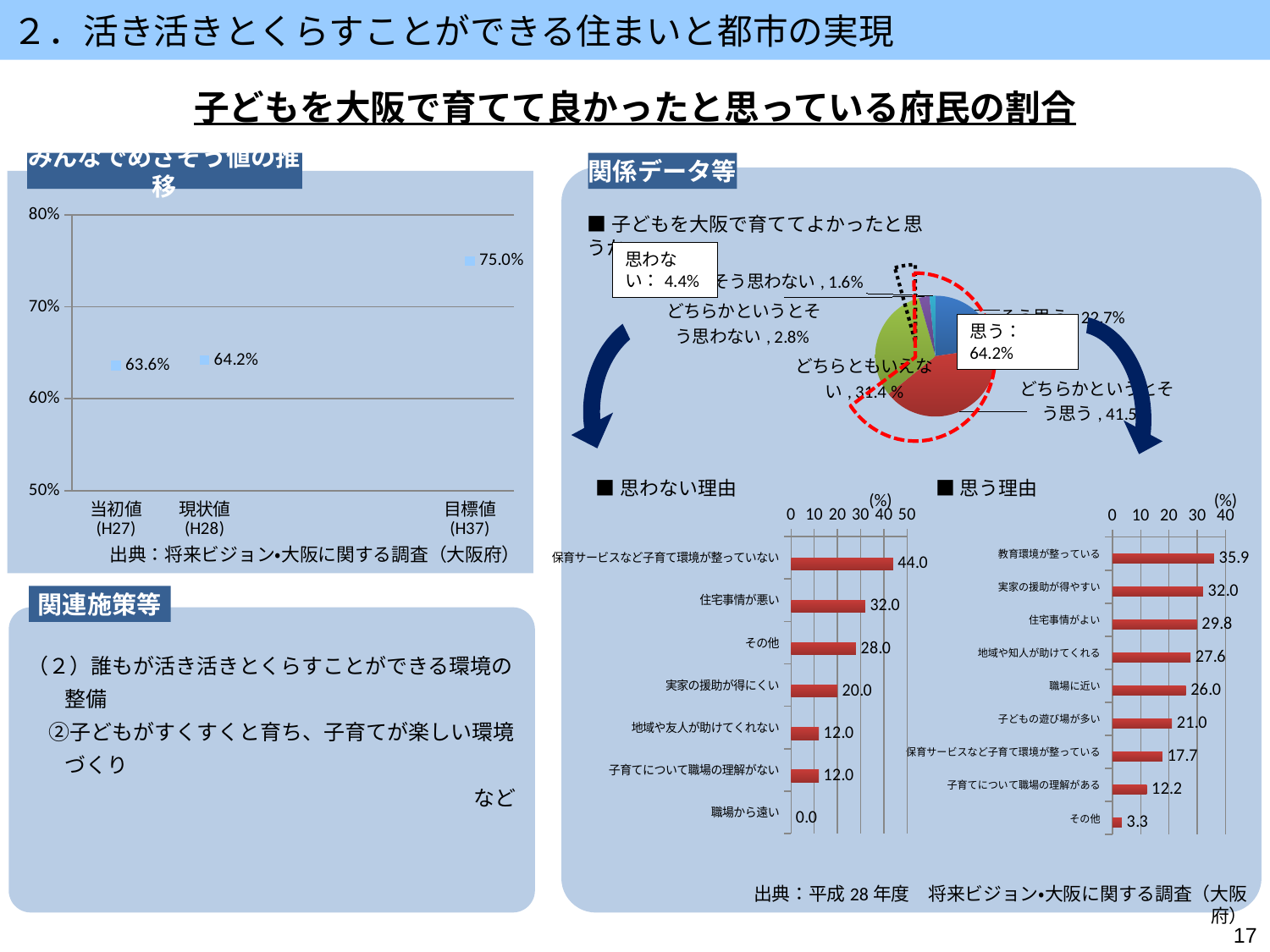

２．活き活きとくらすことができる住まいと都市の実現
子どもを大阪で育てて良かったと思っている府民の割合
みんなでめざそう値の推移
関係データ等

### Chart

| Category |  |
|---|---|
| 当初値
(H27) | 0.636 |
| 現状値
(H28) | 0.642 |
|  | None |
|  | None |
| 目標値
(H37) | 0.75 |
■子どもを大阪で育ててよかったと思うか

### Chart

| Category |  |
|---|---|
| そう思う | 22.69503546099291 |
| どちらかというとそう思う | 41.48936170212766 |
| どちらともいえない | 31.382978723404257 |
| どちらかというとそう思わない | 2.8368794326241136 |
| そう思わない | 1.5957446808510638 |
思わない：4.4%

思う：64.2%
■思わない理由
■思う理由
(%)
(%)

### Chart

| Category |  |  |
|---|---|---|
| 保育サービスなど子育て環境が整っていない | None | 44.0 |
| 住宅事情が悪い | None | 32.0 |
| その他 | None | 28.0 |
| 実家の援助が得にくい | None | 20.0 |
| 地域や友人が助けてくれない | None | 12.0 |
| 子育てについて職場の理解がない | None | 12.0 |
| 職場から遠い | None | 0.0 |

### Chart

| Category |  |  |
|---|---|---|
| 教育環境が整っている | None | 35.91160220994475 |
| 実家の援助が得やすい | None | 32.04419889502763 |
| 住宅事情がよい | None | 29.834254143646408 |
| 地域や知人が助けてくれる | None | 27.624309392265193 |
| 職場に近い | None | 25.96685082872928 |
| 子どもの遊び場が多い | None | 20.994475138121548 |
| 保育サービスなど子育て環境が整っている | None | 17.679558011049725 |
| 子育てについて職場の理解がある | None | 12.154696132596685 |
| その他 | None | 3.314917127071823 |
出典：将来ビジョン・大阪に関する調査（大阪府）
関連施策等

（２）誰もが活き活きとくらすことができる環境の整備
　②子どもがすくすくと育ち、子育てが楽しい環境づくり
など
出典：平成28年度　将来ビジョン・大阪に関する調査（大阪府）
17